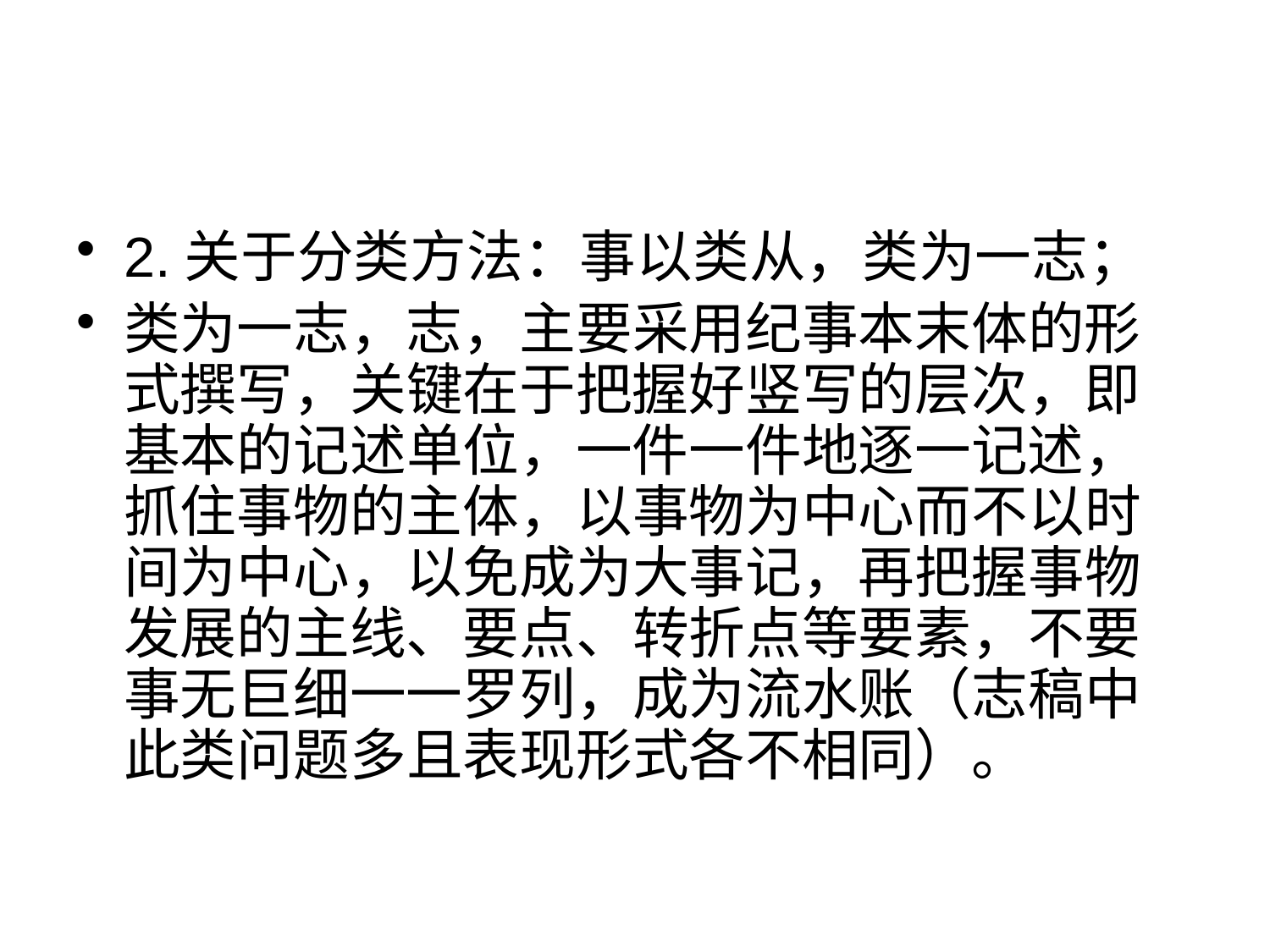

2.关于分类方法：事以类从，类为一志；
类为一志，志，主要采用纪事本末体的形式撰写，关键在于把握好竖写的层次，即基本的记述单位，一件一件地逐一记述，抓住事物的主体，以事物为中心而不以时间为中心，以免成为大事记，再把握事物发展的主线、要点、转折点等要素，不要事无巨细一一罗列，成为流水账（志稿中此类问题多且表现形式各不相同）。